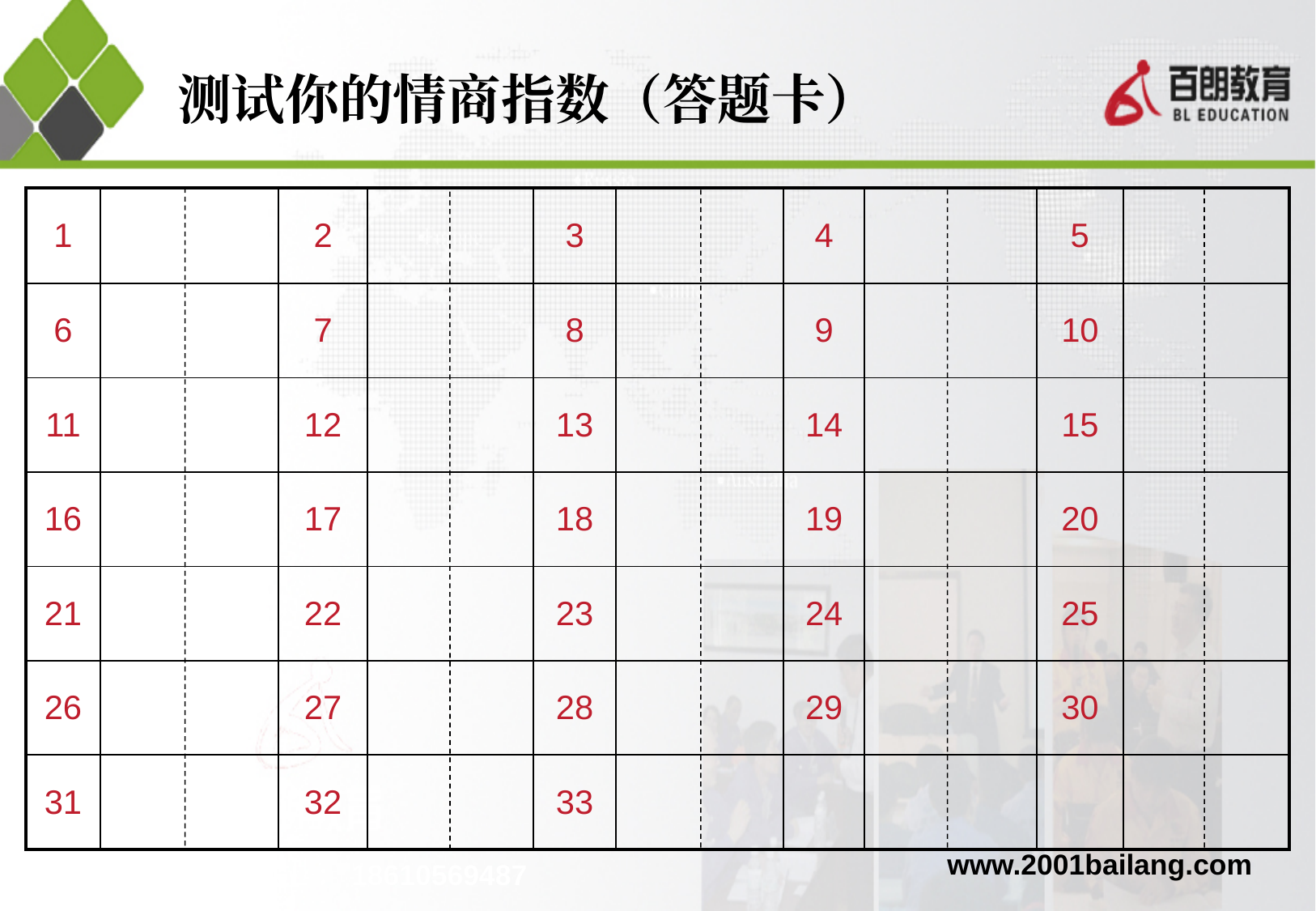

# 测试你的情商指数（答题卡）
| 1 |  | 2 |  | 3 |  | 4 |  | 5 |  |
| --- | --- | --- | --- | --- | --- | --- | --- | --- | --- |
| 6 |  | 7 |  | 8 |  | 9 |  | 10 |  |
| 11 |  | 12 |  | 13 |  | 14 |  | 15 |  |
| 16 |  | 17 |  | 18 |  | 19 |  | 20 |  |
| 21 |  | 22 |  | 23 |  | 24 |  | 25 |  |
| 26 |  | 27 |  | 28 |  | 29 |  | 30 |  |
| 31 |  | 32 |  | 33 |  |  |  |  |  |